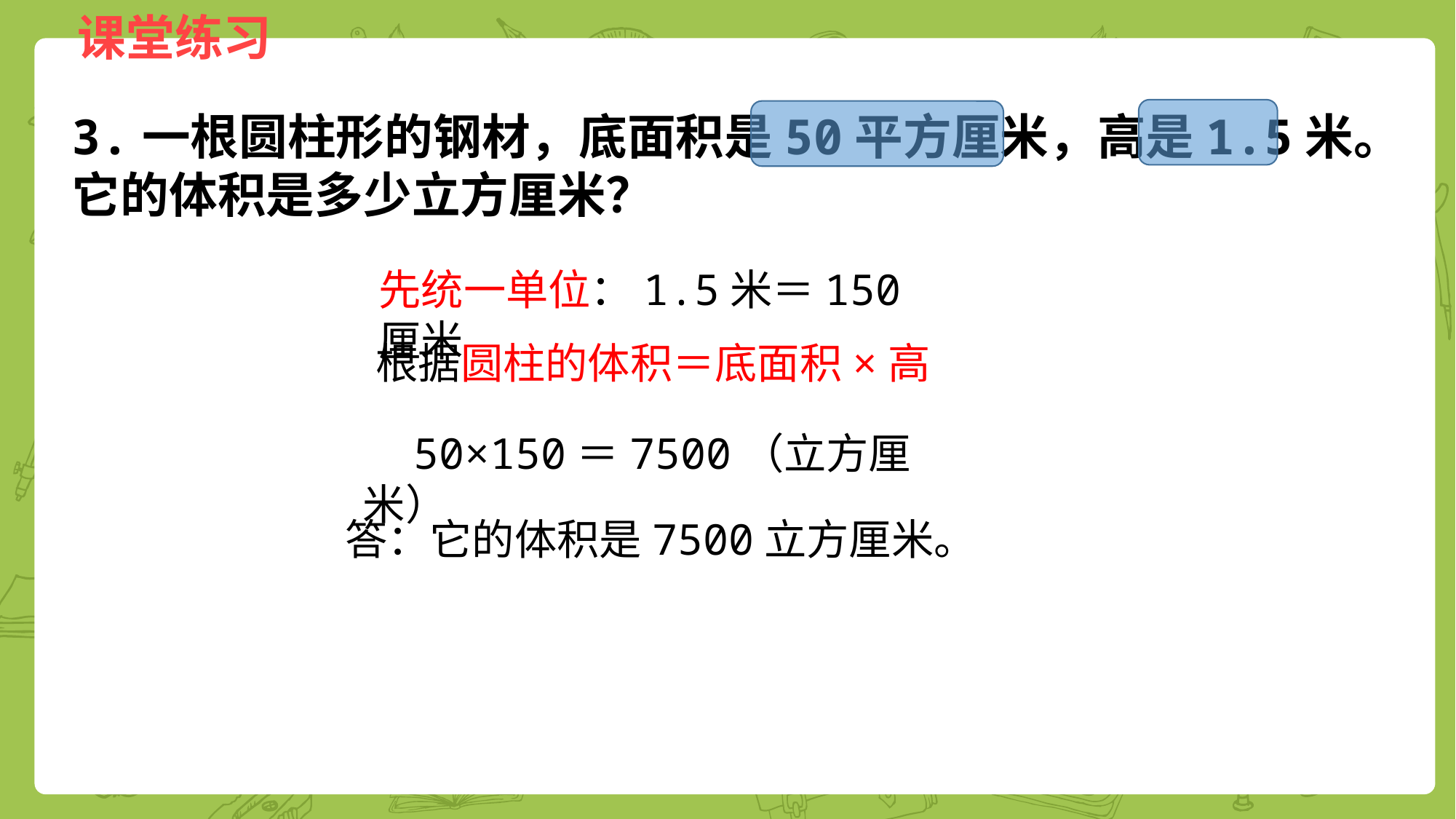

3.一根圆柱形的钢材，底面积是50平方厘米，高是1.5米。它的体积是多少立方厘米？
先统一单位：1.5米＝150厘米
根据圆柱的体积＝底面积×高
  50×150＝7500（立方厘米）
答：它的体积是7500立方厘米。